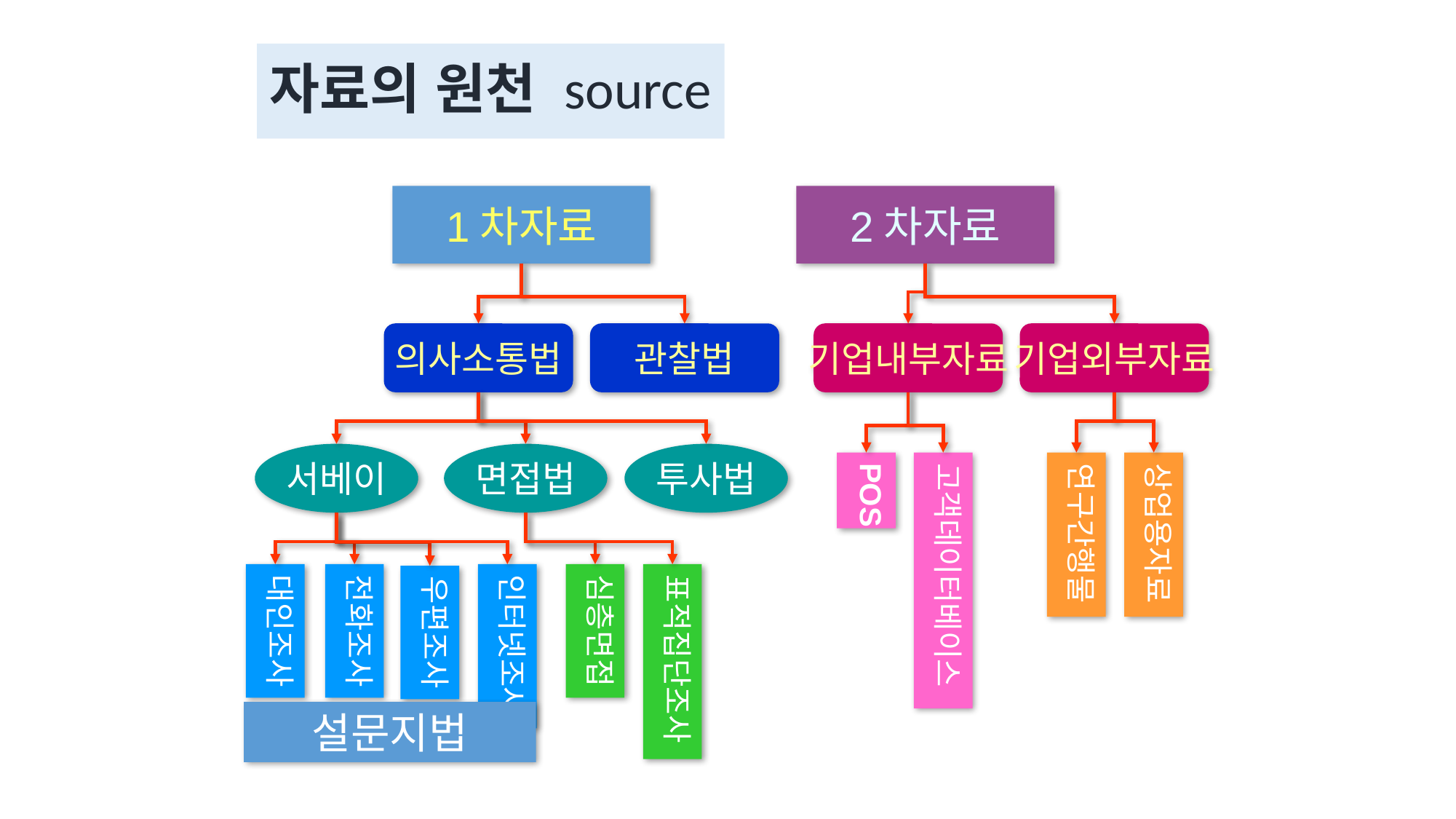

# 자료의 원천 source
1차자료
2차자료
의사소통법
관찰법
기업내부자료
기업외부자료
서베이
면접법
투사법
POS
고객데이터베이스
연구간행물
상업용자료
표적집단조사
대인조사
전화조사
인터넷조사
심층면접
우편조사
설문지법